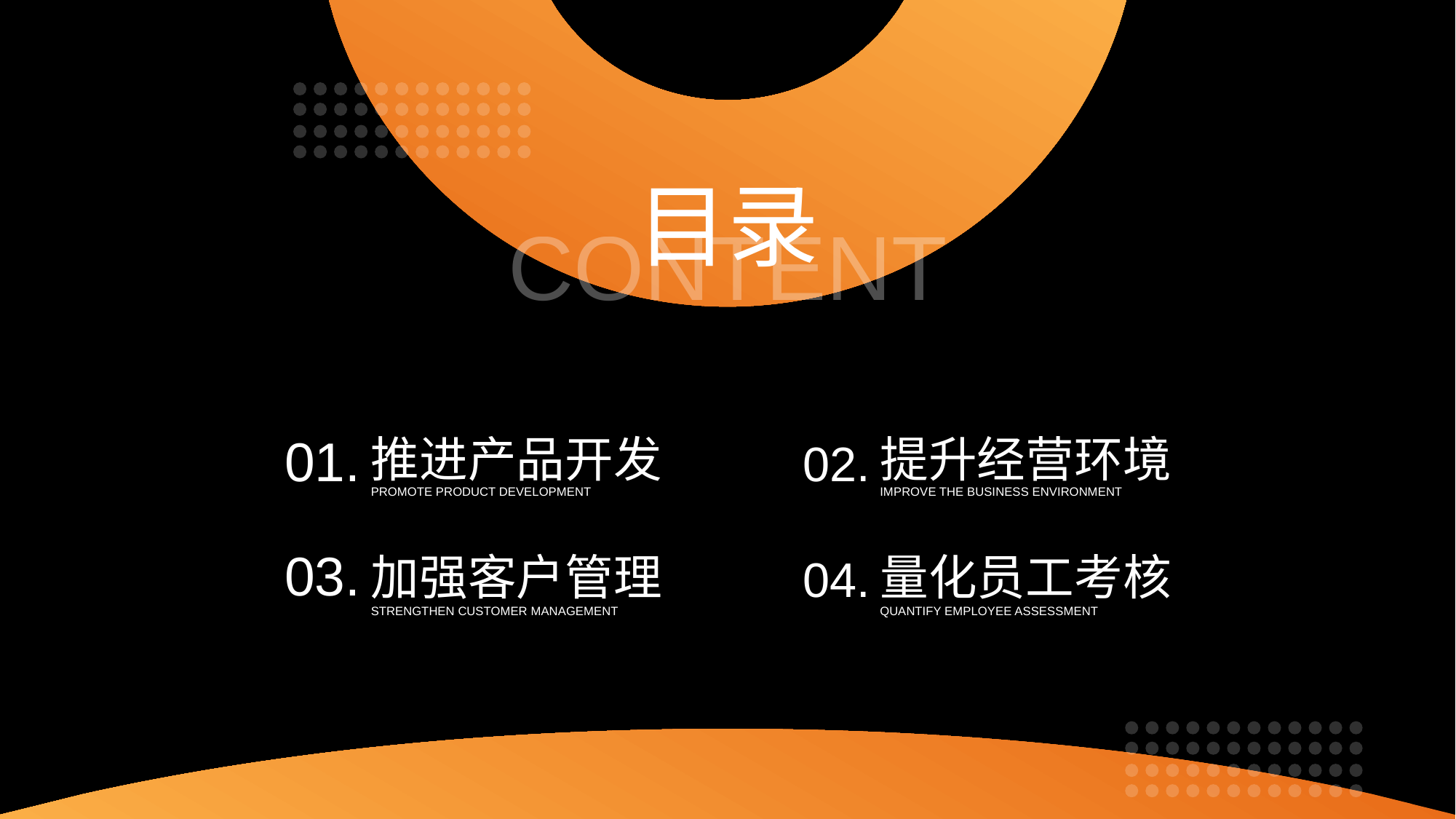

目录
CONTENT
01.
推进产品开发
提升经营环境
02.
PROMOTE PRODUCT DEVELOPMENT
IMPROVE THE BUSINESS ENVIRONMENT
03.
加强客户管理
量化员工考核
04.
STRENGTHEN CUSTOMER MANAGEMENT
QUANTIFY EMPLOYEE ASSESSMENT